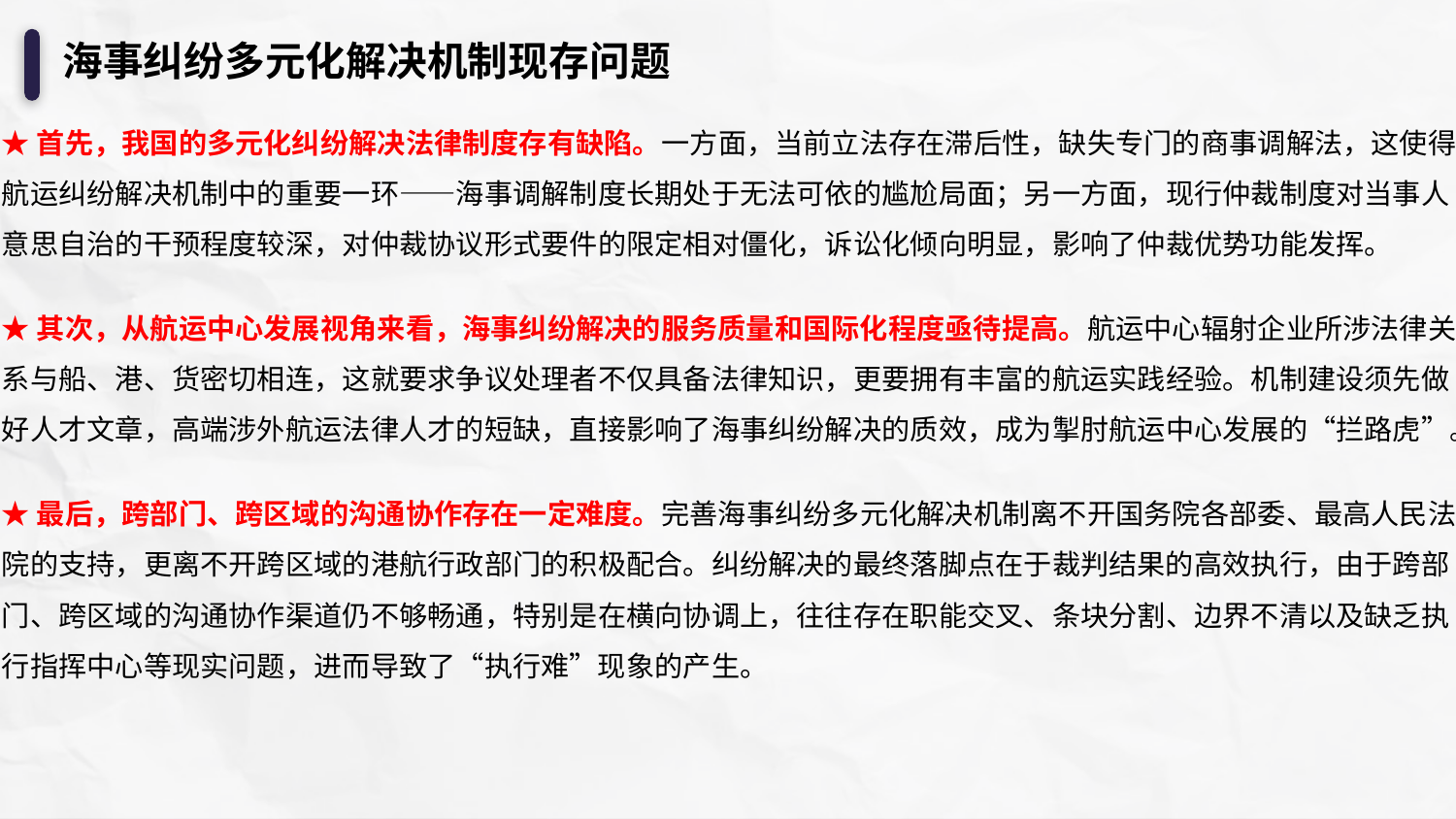

海事纠纷多元化解决机制现存问题
★首先，我国的多元化纠纷解决法律制度存有缺陷。一方面，当前立法存在滞后性，缺失专门的商事调解法，这使得航运纠纷解决机制中的重要一环——海事调解制度长期处于无法可依的尴尬局面；另一方面，现行仲裁制度对当事人意思自治的干预程度较深，对仲裁协议形式要件的限定相对僵化，诉讼化倾向明显，影响了仲裁优势功能发挥。

★其次，从航运中心发展视角来看，海事纠纷解决的服务质量和国际化程度亟待提高。航运中心辐射企业所涉法律关系与船、港、货密切相连，这就要求争议处理者不仅具备法律知识，更要拥有丰富的航运实践经验。机制建设须先做好人才文章，高端涉外航运法律人才的短缺，直接影响了海事纠纷解决的质效，成为掣肘航运中心发展的“拦路虎”。

★最后，跨部门、跨区域的沟通协作存在一定难度。完善海事纠纷多元化解决机制离不开国务院各部委、最高人民法院的支持，更离不开跨区域的港航行政部门的积极配合。纠纷解决的最终落脚点在于裁判结果的高效执行，由于跨部门、跨区域的沟通协作渠道仍不够畅通，特别是在横向协调上，往往存在职能交叉、条块分割、边界不清以及缺乏执行指挥中心等现实问题，进而导致了“执行难”现象的产生。